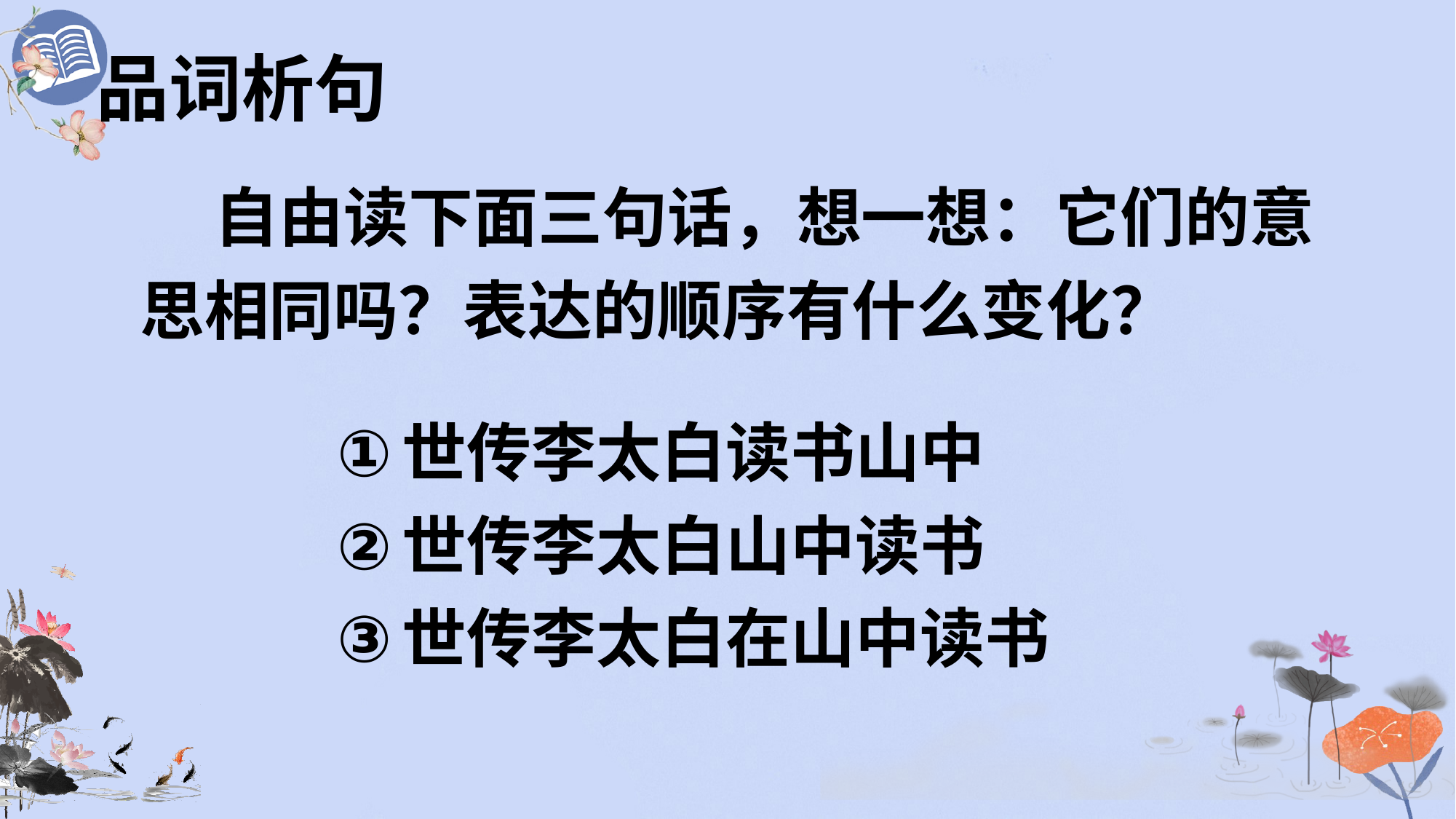

品词析句
    自由读下面三句话，想一想：它们的意思相同吗？表达的顺序有什么变化？
世传李太白读书山中
世传李太白山中读书
世传李太白在山中读书